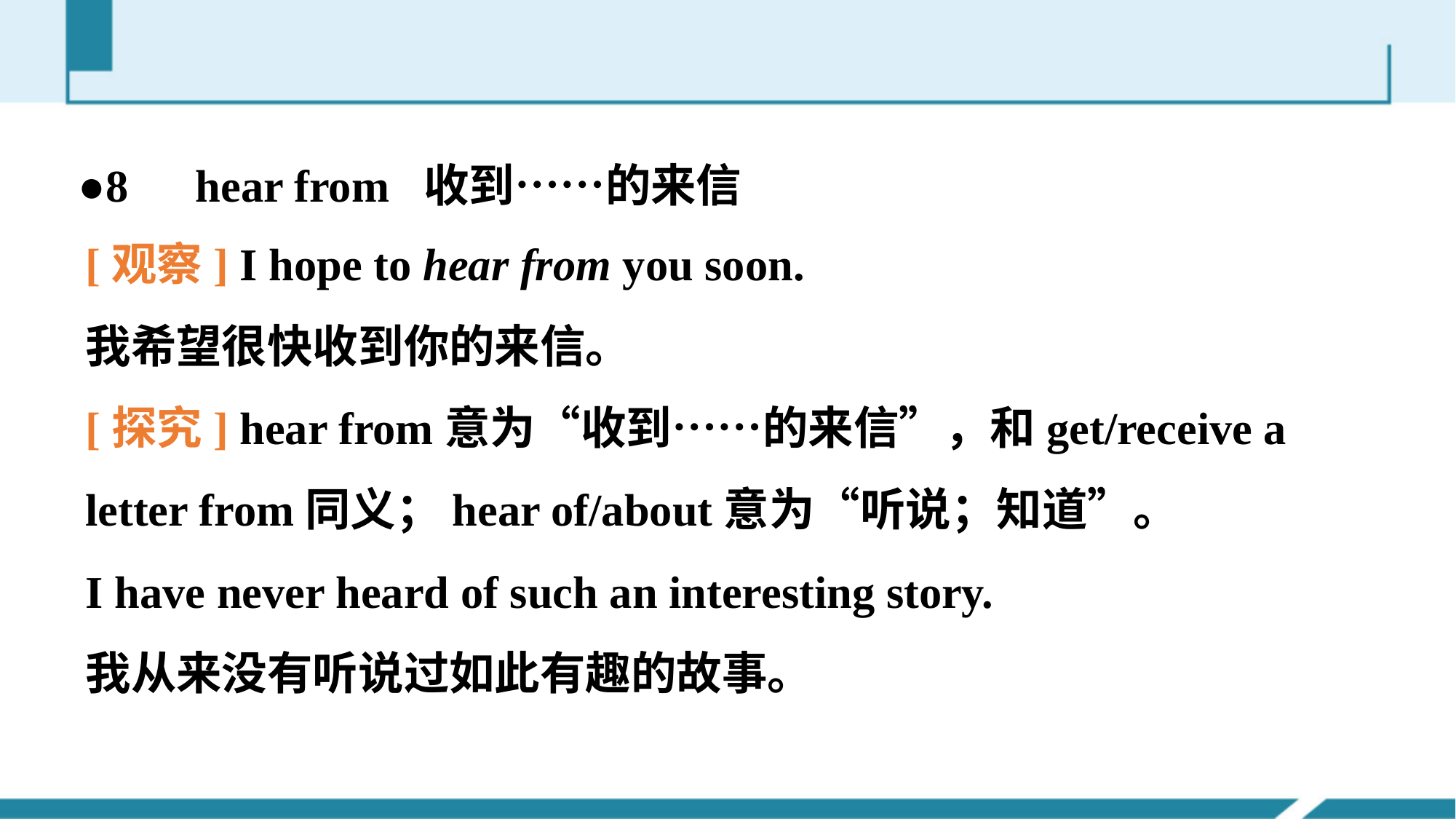

●8　hear from  收到……的来信
[观察] I hope to hear from you soon.
我希望很快收到你的来信。
[探究] hear from意为“收到……的来信”，和get/receive a letter from同义；hear of/about意为“听说；知道”。
I have never heard of such an interesting story.
我从来没有听说过如此有趣的故事。